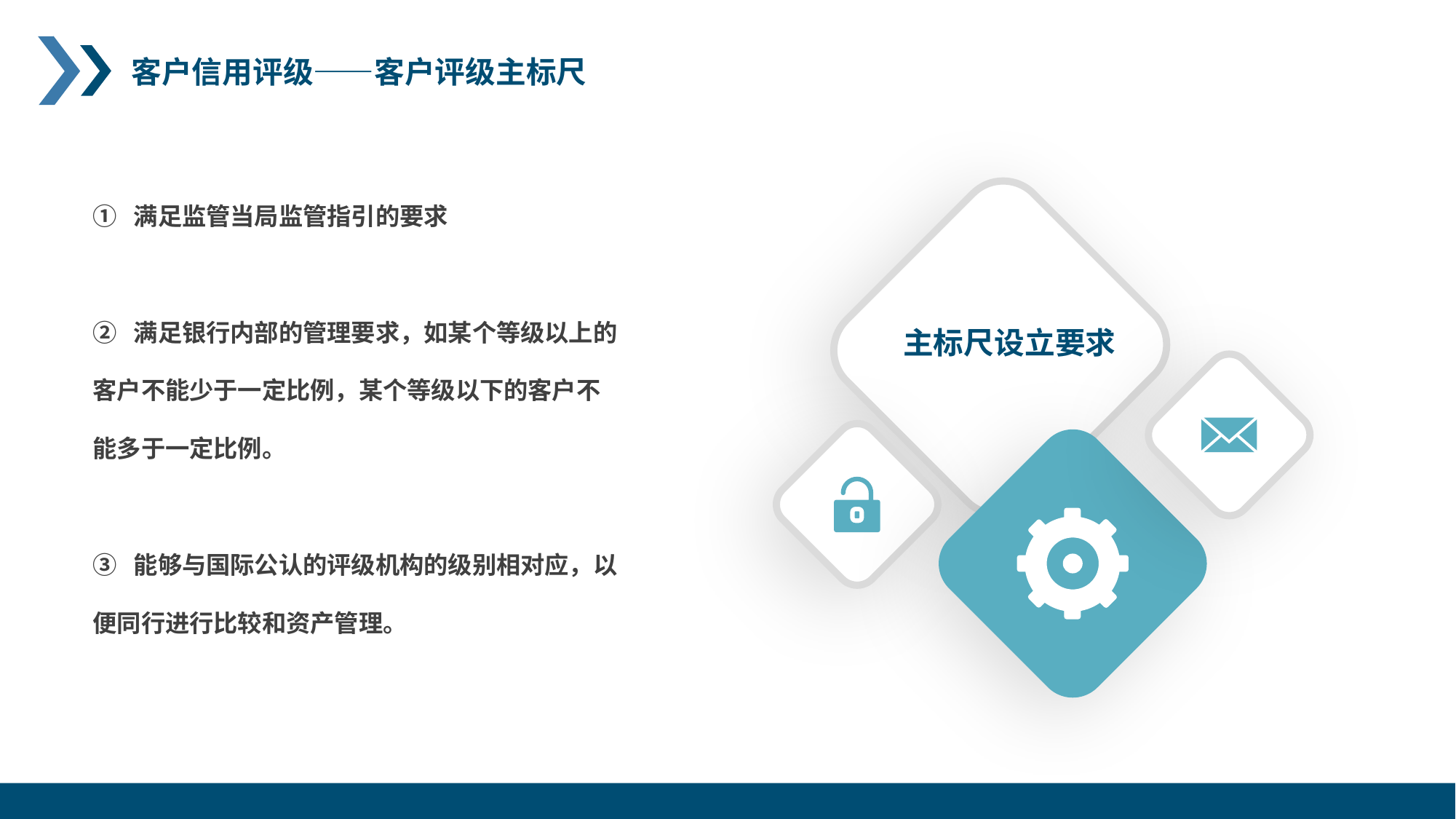

客户信用评级——客户评级主标尺
①  满足监管当局监管指引的要求

②  满足银行内部的管理要求，如某个等级以上的客户不能少于一定比例，某个等级以下的客户不能多于一定比例。

③  能够与国际公认的评级机构的级别相对应，以便同行进行比较和资产管理。

主标尺设立要求